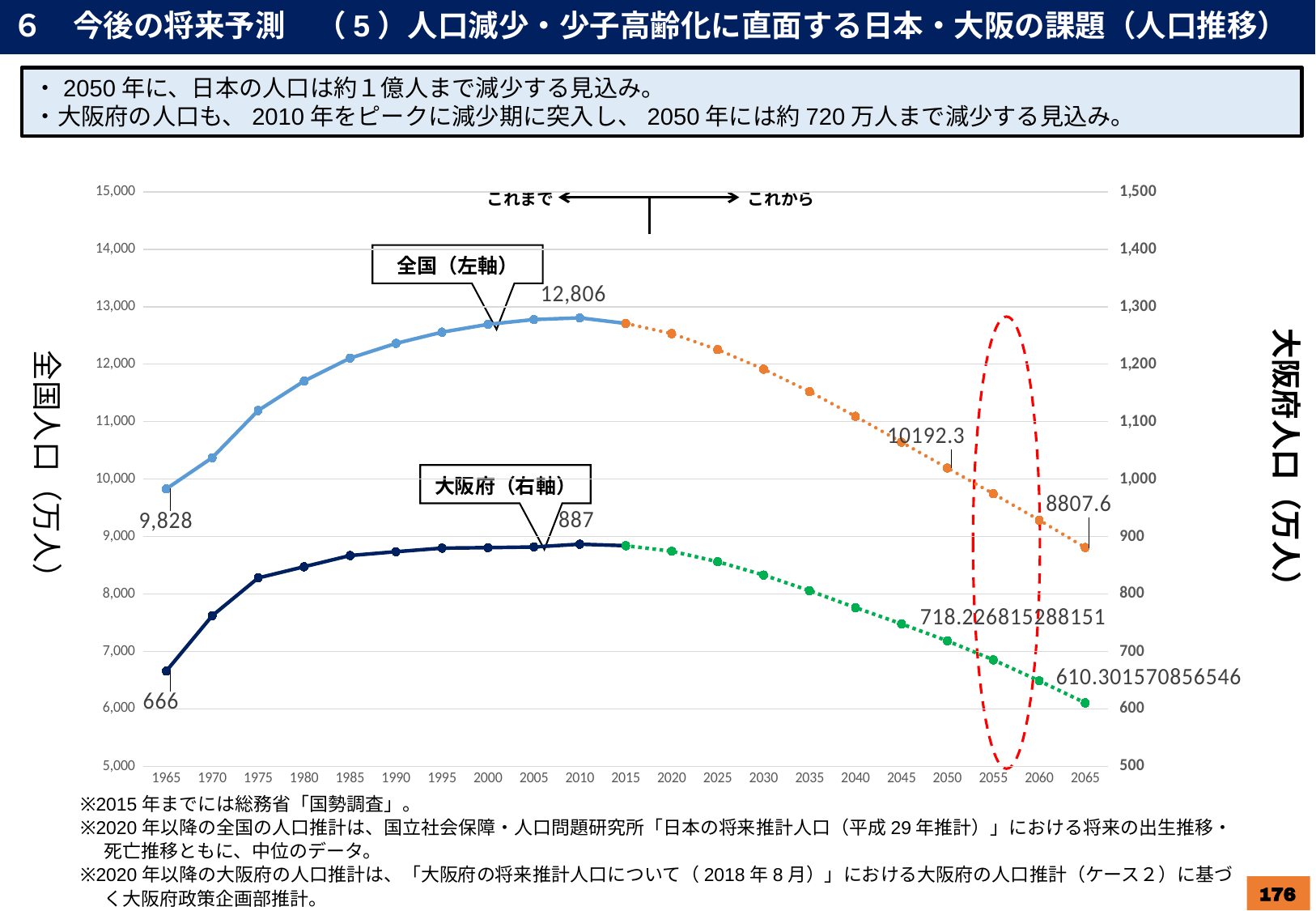

６　今後の将来予測　（5）人口減少・少子高齢化に直面する日本・大阪の課題（人口推移）
・2050年に、日本の人口は約１億人まで減少する見込み。
・大阪府の人口も、2010年をピークに減少期に突入し、2050年には約720万人まで減少する見込み。

### Chart

| Category | 実数 | 予測値 |  |  |
|---|---|---|---|---|
| 1965 | 9827.5 | None | 665.7189 | None |
| 1970 | 10372.0 | None | 762.048 | None |
| 1975 | 11194.0 | None | 827.8925 | None |
| 1980 | 11706.1 | None | 847.3446 | None |
| 1985 | 12104.9 | None | 866.8095 | None |
| 1990 | 12361.2 | None | 873.4516 | None |
| 1995 | 12557.0 | None | 879.7268 | None |
| 2000 | 12692.6 | None | 880.5081 | None |
| 2005 | 12776.8 | None | 881.7166 | None |
| 2010 | 12805.8 | None | 886.5245 | None |
| 2015 | 12709.5 | 12709.5 | 883.9469 | 883.9469 |
| 2020 | None | 12532.5 | None | 874.2835602167785 |
| 2025 | None | 12254.5 | None | 856.19393226809 |
| 2030 | None | 11912.6 | None | 832.8289351216979 |
| 2035 | None | 11521.6 | None | 805.6504735040996 |
| 2040 | None | 11091.9 | None | 776.1446571258791 |
| 2045 | None | 10642.1 | None | 747.8205453490393 |
| 2050 | None | 10192.3 | None | 718.2268152881506 |
| 2055 | None | 9744.1 | None | 685.2308255417576 |
| 2060 | None | 9283.9 | None | 648.6879191663975 |
| 2065 | None | 8807.6 | None | 610.3015708565459 |
これまで
これから
全国（左軸）

大阪府人口（万人）
全国人口（万人）
大阪府（右軸）
※2015年までには総務省「国勢調査」。
※2020年以降の全国の人口推計は、国立社会保障・人口問題研究所「日本の将来推計人口（平成29年推計）」における将来の出生推移・死亡推移ともに、中位のデータ。
※2020年以降の大阪府の人口推計は、「大阪府の将来推計人口について（2018年8月）」における大阪府の人口推計（ケース２）に基づく大阪府政策企画部推計。
176